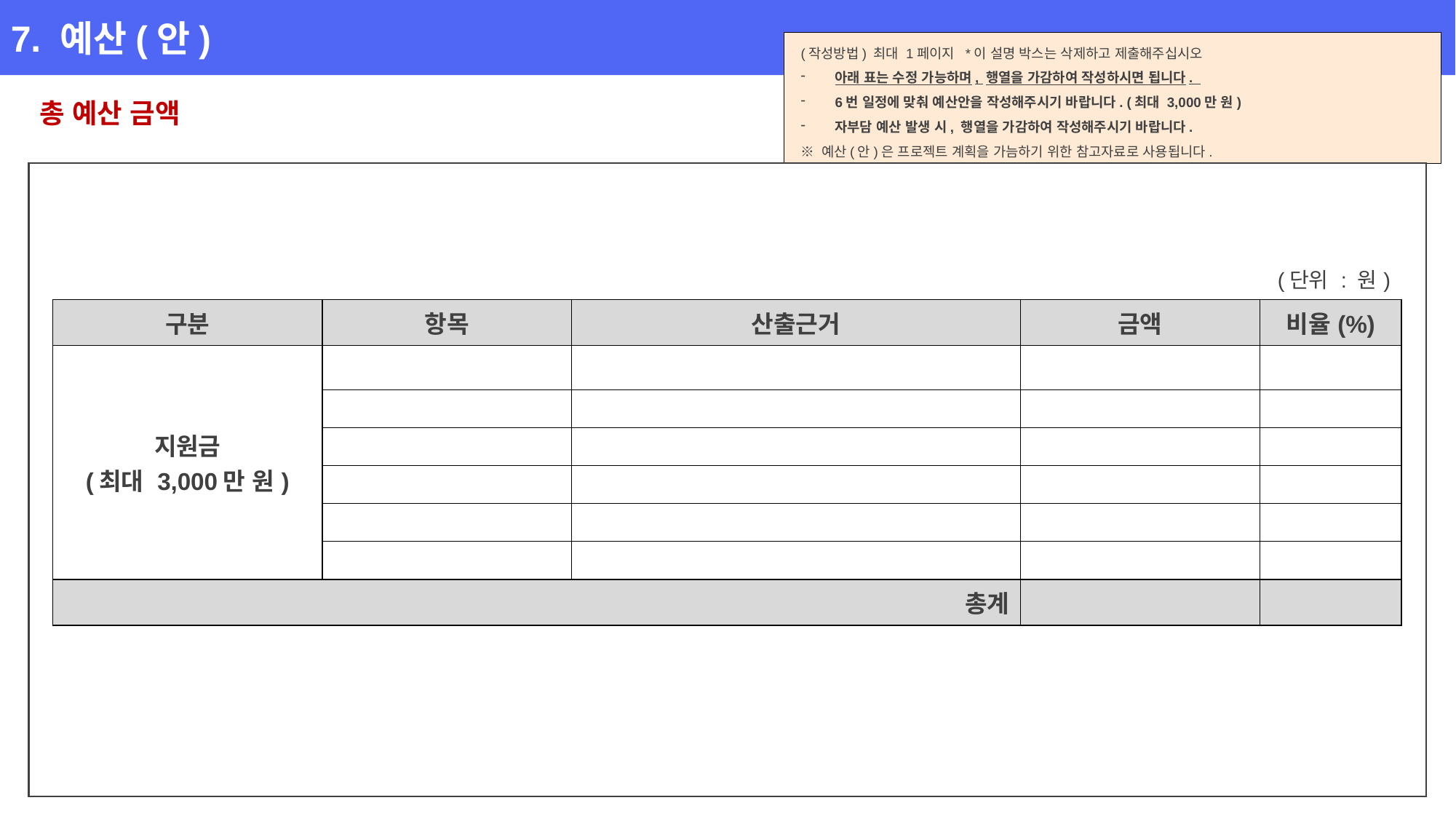

7. 예산(안)
(작성방법) 최대 1페이지  *이 설명 박스는 삭제하고 제출해주십시오
아래 표는 수정 가능하며, 행열을 가감하여 작성하시면 됩니다.
6번 일정에 맞춰 예산안을 작성해주시기 바랍니다. (최대 3,000만 원)
자부담 예산 발생 시, 행열을 가감하여 작성해주시기 바랍니다.
※ 예산(안)은 프로젝트 계획을 가늠하기 위한 참고자료로 사용됩니다.
총 예산 금액

| (단위 : 원) |  |  |  |  |
| --- | --- | --- | --- | --- |
| 구분 | 항목 | 산출근거 | 금액 | 비율(%) |
| 지원금 (최대 3,000만 원) |  |  |  |  |
|  |  |  |  |  |
|  |  |  |  |  |
|  |  |  |  |  |
|  |  |  |  |  |
|  |  |  |  |  |
| 총계 |  |  |  |  |